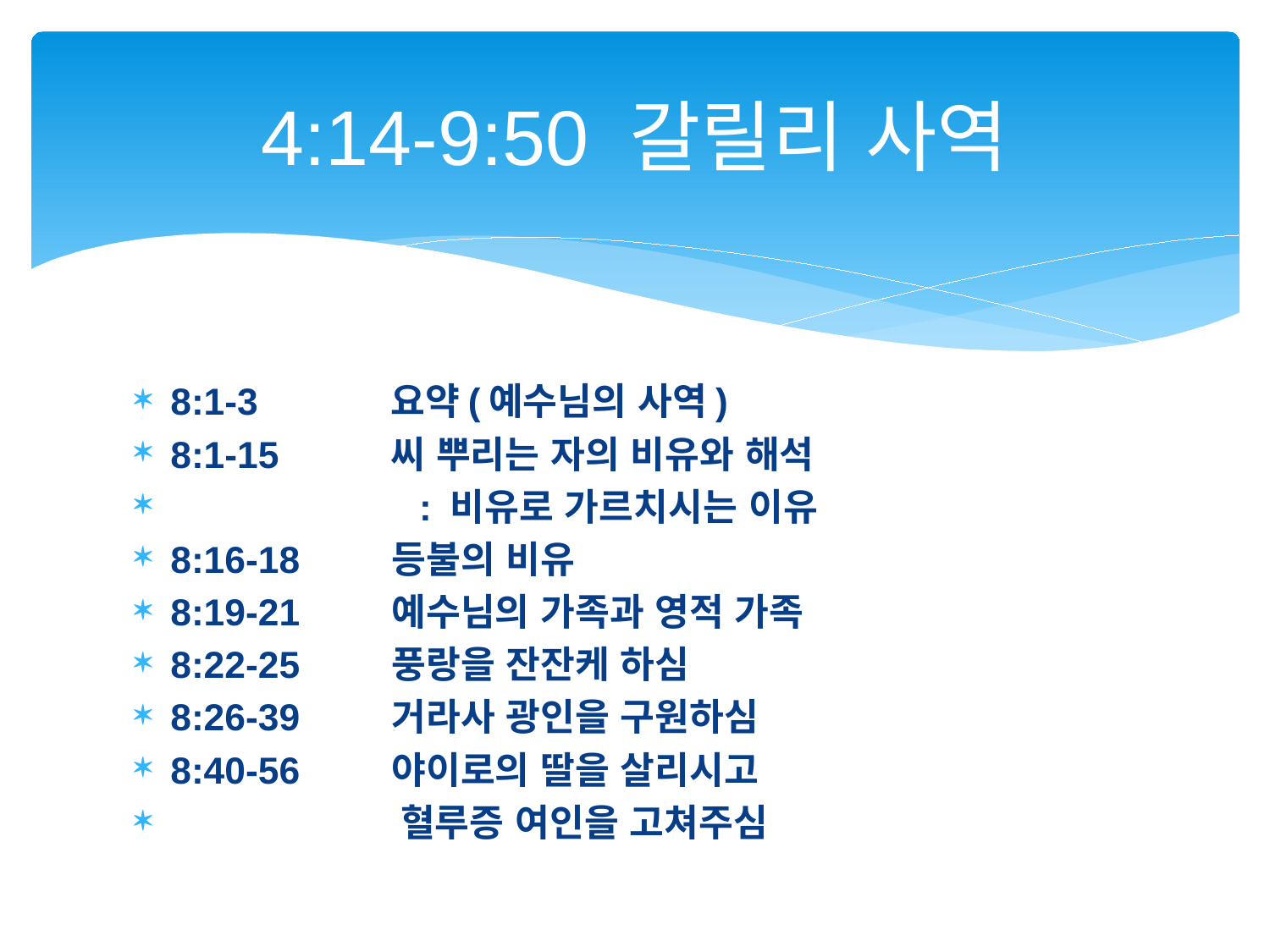

# 4:14-9:50 갈릴리 사역
8:1-3            요약(예수님의 사역)
8:1-15          씨 뿌리는 자의 비유와 해석
                        : 비유로 가르치시는 이유
8:16-18        등불의 비유
8:19-21        예수님의 가족과 영적 가족
8:22-25        풍랑을 잔잔케 하심
8:26-39        거라사 광인을 구원하심
8:40-56        야이로의 딸을 살리시고
                     혈루증 여인을 고쳐주심